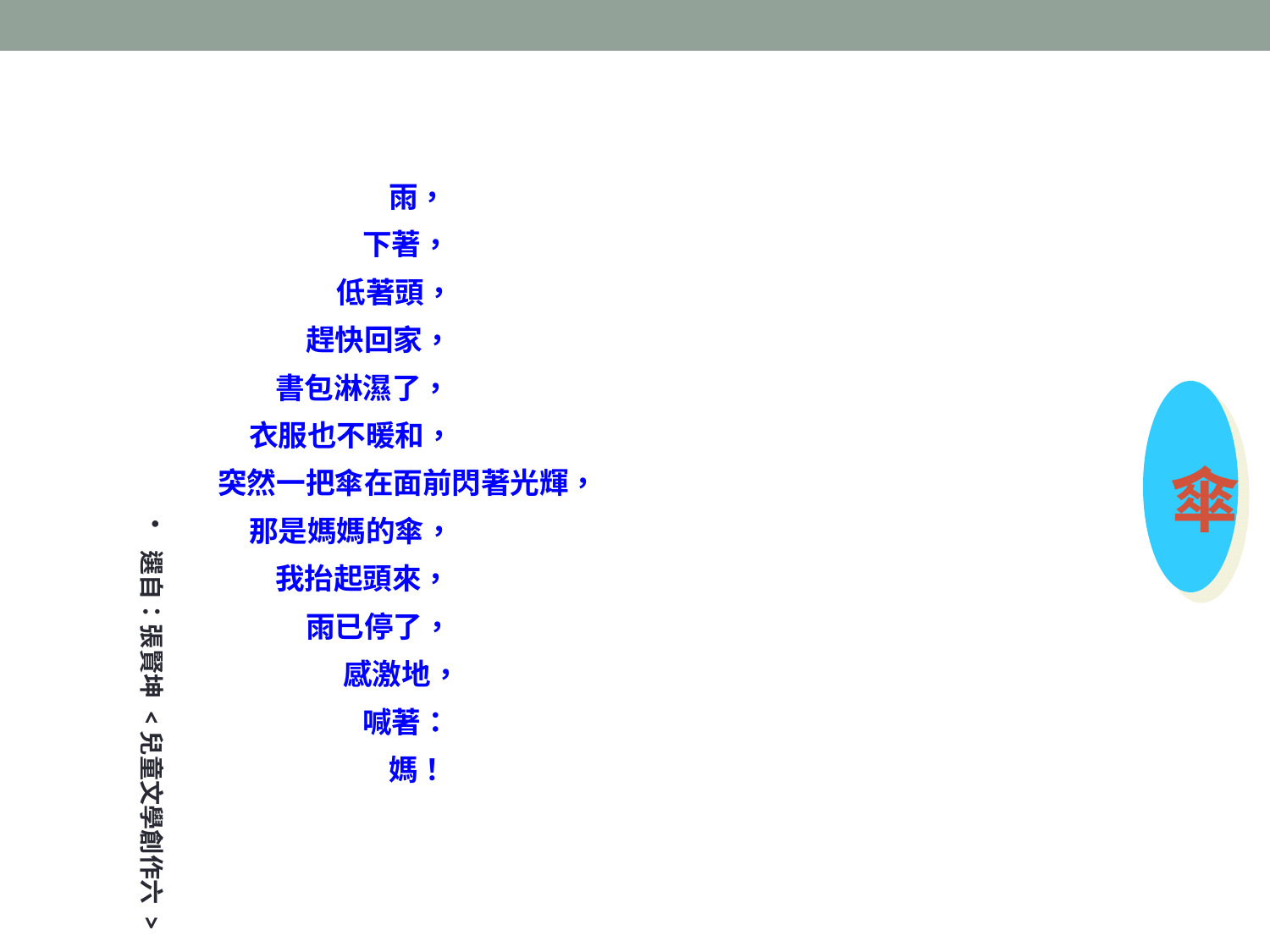

# 傘
	            雨，
	        下著，
	    低著頭，
	趕快回家，
        書包淋濕了，
    衣服也不暖和，
突然一把傘在面前閃著光輝，
    那是媽媽的傘，
        我抬起頭來，
	雨已停了，
	     感激地，
	        喊著：
	            媽！

選自：張賢坤 <兒童文學創作六 >